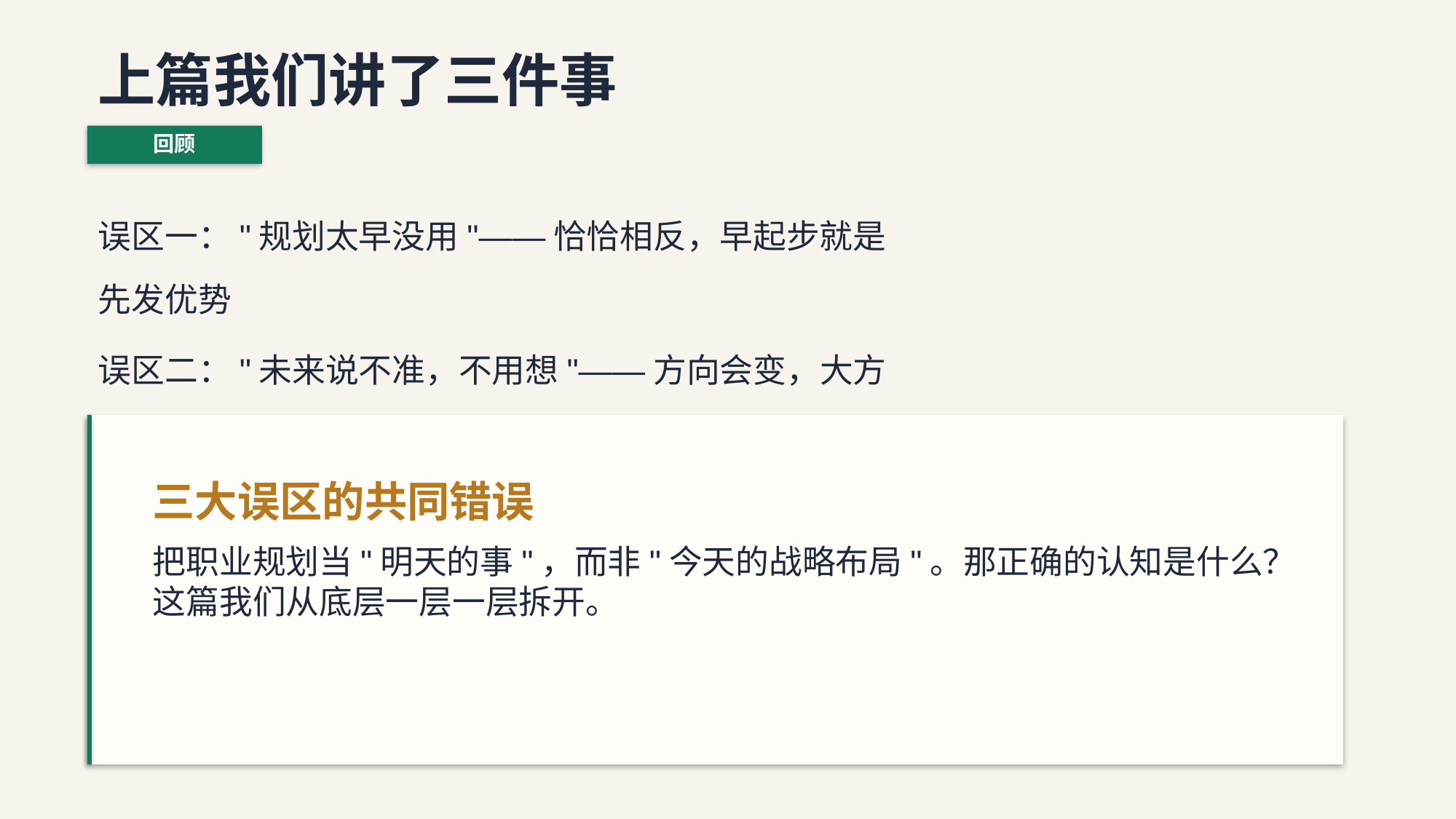

上篇我们讲了三件事

回顾
误区一："规划太早没用"——恰恰相反，早起步就是先发优势
误区二："未来说不准，不用想"——方向会变，大方向不会
误区三："长大了自然知道"——等来的不是成熟，是习惯固化

三大误区的共同错误
把职业规划当"明天的事"，而非"今天的战略布局"。那正确的认知是什么？这篇我们从底层一层一层拆开。